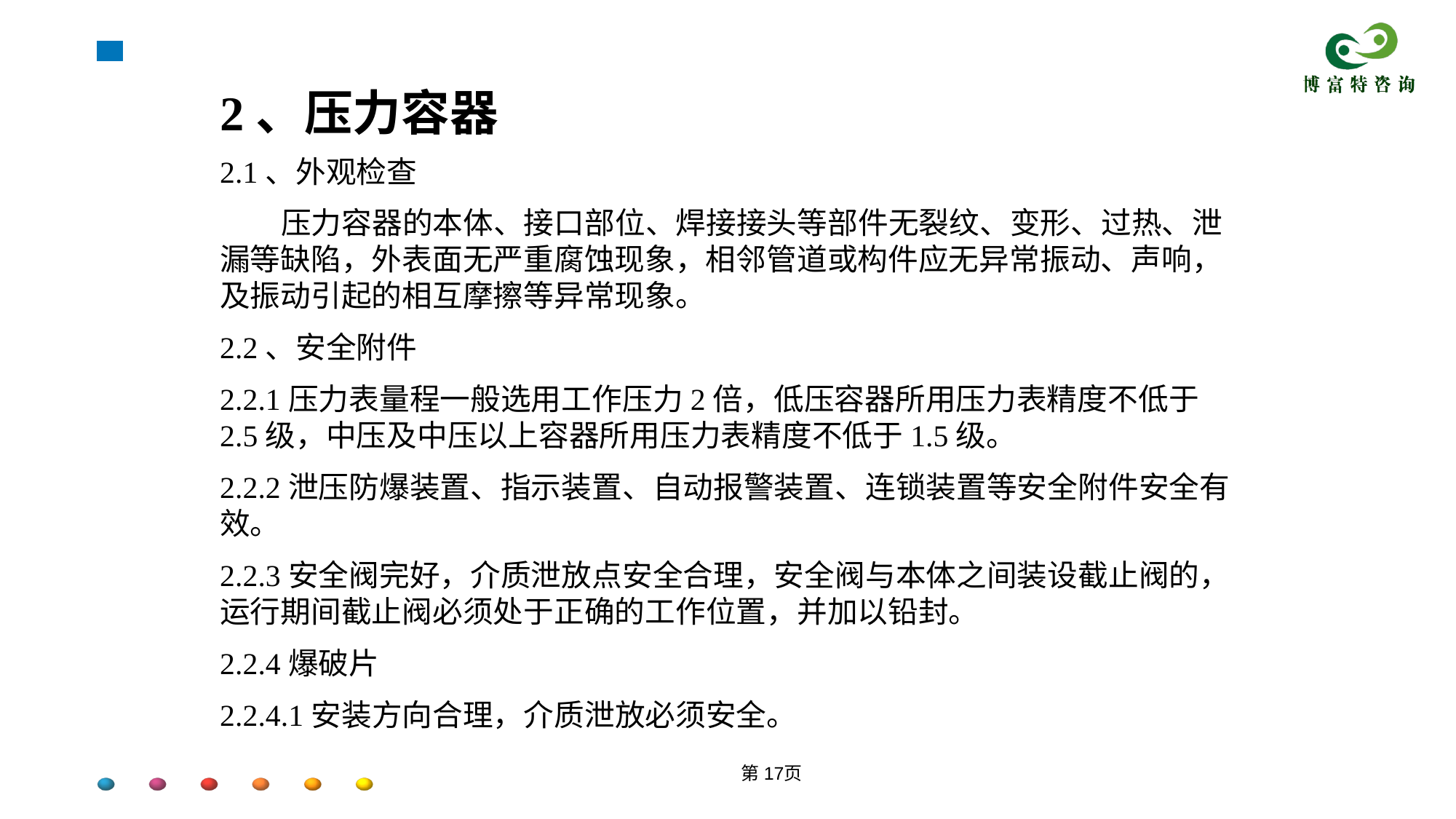

2、压力容器

2.1、外观检查
        压力容器的本体、接口部位、焊接接头等部件无裂纹、变形、过热、泄漏等缺陷，外表面无严重腐蚀现象，相邻管道或构件应无异常振动、声响，及振动引起的相互摩擦等异常现象。
2.2、安全附件
2.2.1压力表量程一般选用工作压力2倍，低压容器所用压力表精度不低于2.5级，中压及中压以上容器所用压力表精度不低于1.5级。
2.2.2泄压防爆装置、指示装置、自动报警装置、连锁装置等安全附件安全有效。
2.2.3安全阀完好，介质泄放点安全合理，安全阀与本体之间装设截止阀的，运行期间截止阀必须处于正确的工作位置，并加以铅封。
2.2.4爆破片
2.2.4.1安装方向合理，介质泄放必须安全。